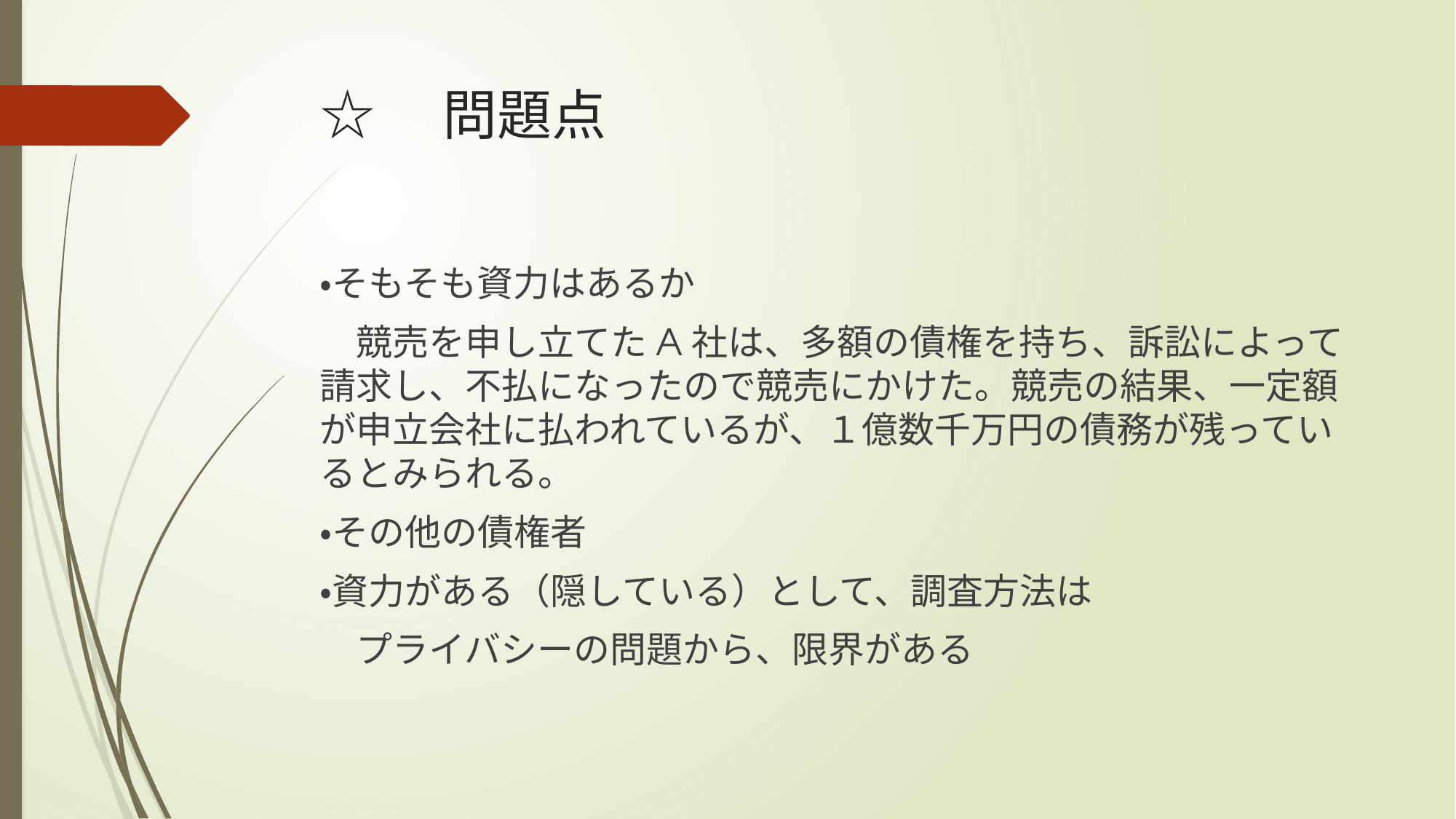

# ☆　問題点
・そもそも資力はあるか
　競売を申し立てたA社は、多額の債権を持ち、訴訟によって請求し、不払になったので競売にかけた。競売の結果、一定額が申立会社に払われているが、１億数千万円の債務が残っているとみられる。
・その他の債権者
・資力がある（隠している）として、調査方法は
　プライバシーの問題から、限界がある